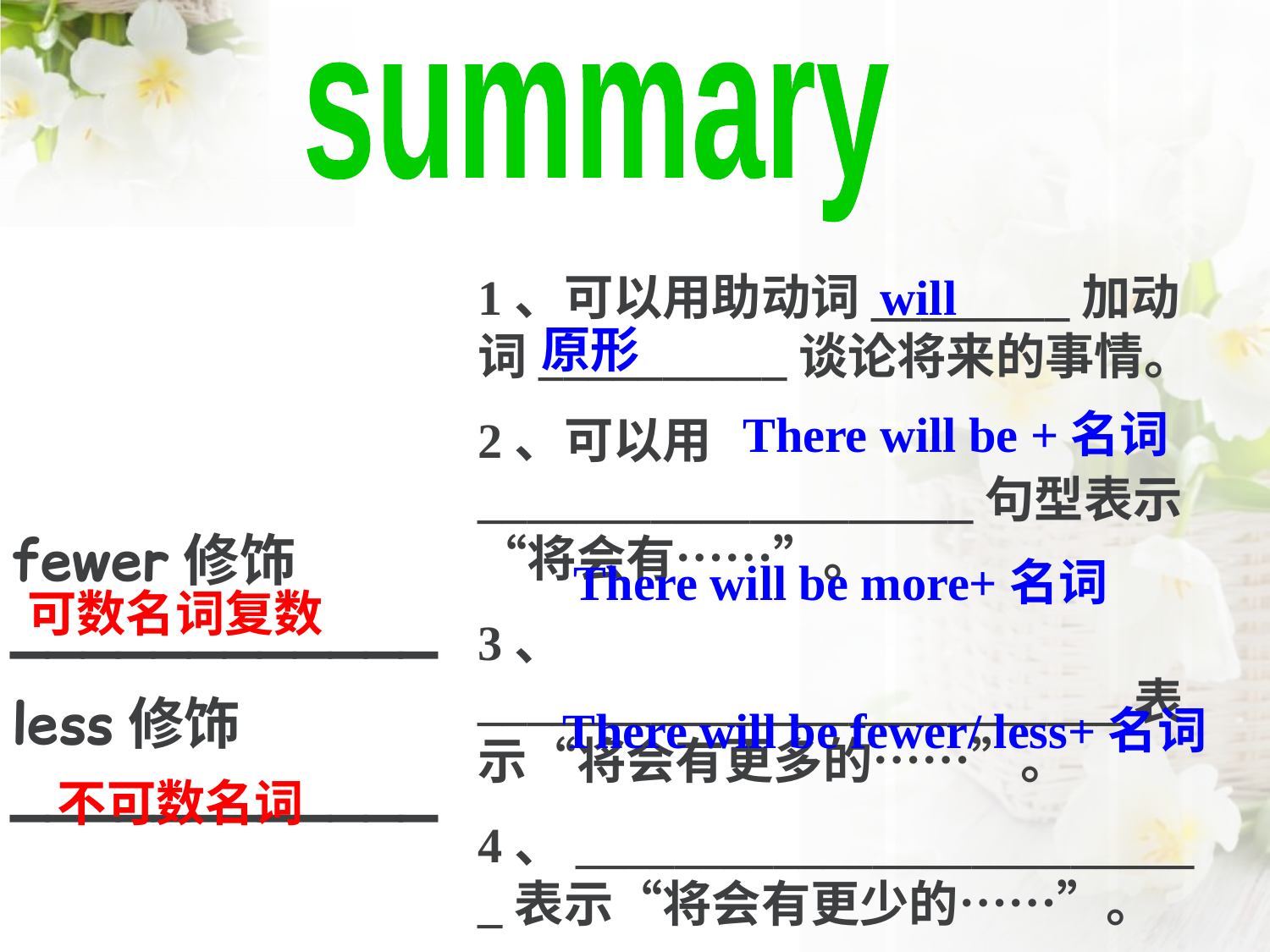

summary
1、可以用助动词________加动词__________谈论将来的事情。
2、可以用____________________句型表示“将会有……”。
3、 __________________________表示“将会有更多的……”。
4、__________________________表示“将会有更少的……”。
will
原形
There will be +名词
fewer修饰____________
less修饰____________
There will be more+名词
可数名词复数
There will be fewer/ less+名词
不可数名词